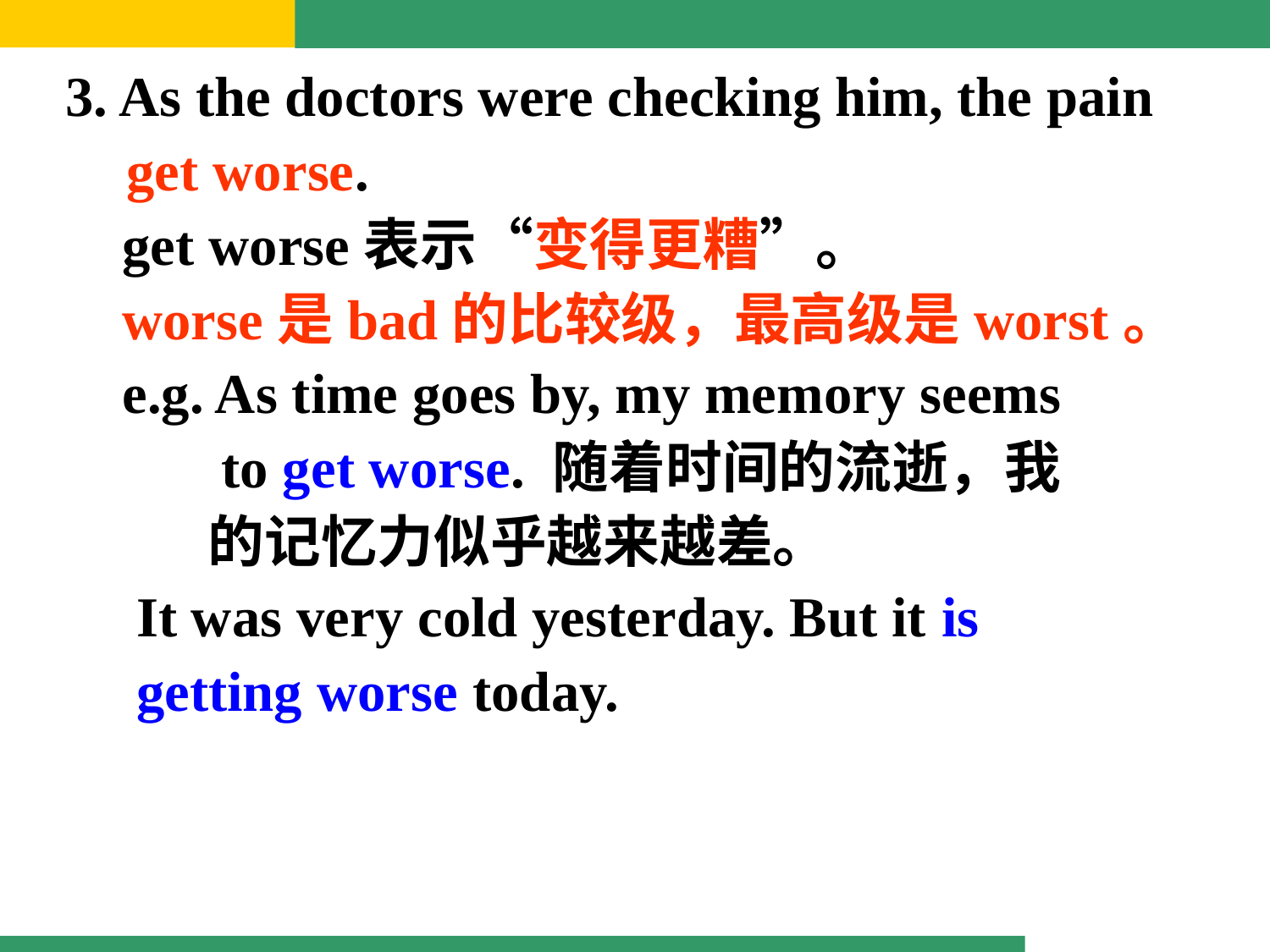

3. As the doctors were checking him, the pain get worse.
    get worse表示“变得更糟”。
    worse是bad的比较级，最高级是worst。
    e.g. As time goes by, my memory seems
           to get worse. 随着时间的流逝，我
          的记忆力似乎越来越差。
     It was very cold yesterday. But it is
     getting worse today.